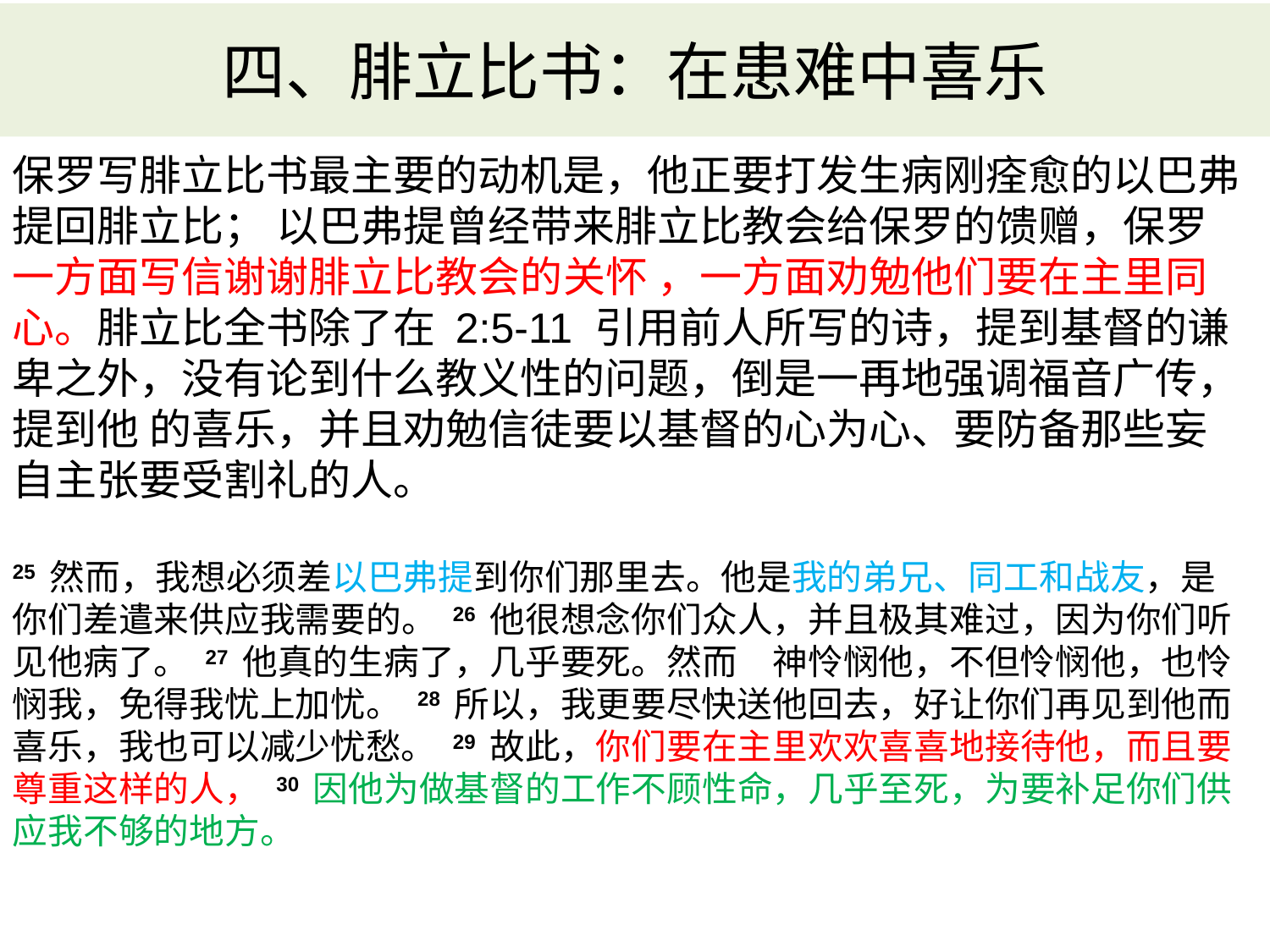

# 四、腓立比书：在患难中喜乐
保罗写腓立比书最主要的动机是，他正要打发生病刚痊愈的以巴弗提回腓立比； 以巴弗提曾经带来腓立比教会给保罗的馈赠，保罗一方面写信谢谢腓立比教会的关怀 ，一方面劝勉他们要在主里同心。腓立比全书除了在 2:5-11 引用前人所写的诗，提到基督的谦卑之外，没有论到什么教义性的问题，倒是一再地强调福音广传，提到他 的喜乐，并且劝勉信徒要以基督的心为心、要防备那些妄自主张要受割礼的人。

25 然而，我想必须差以巴弗提到你们那里去。他是我的弟兄、同工和战友，是你们差遣来供应我需要的。 26 他很想念你们众人，并且极其难过，因为你们听见他病了。 27 他真的生病了，几乎要死。然而　神怜悯他，不但怜悯他，也怜悯我，免得我忧上加忧。 28 所以，我更要尽快送他回去，好让你们再见到他而喜乐，我也可以减少忧愁。 29 故此，你们要在主里欢欢喜喜地接待他，而且要尊重这样的人， 30 因他为做基督的工作不顾性命，几乎至死，为要补足你们供应我不够的地方。